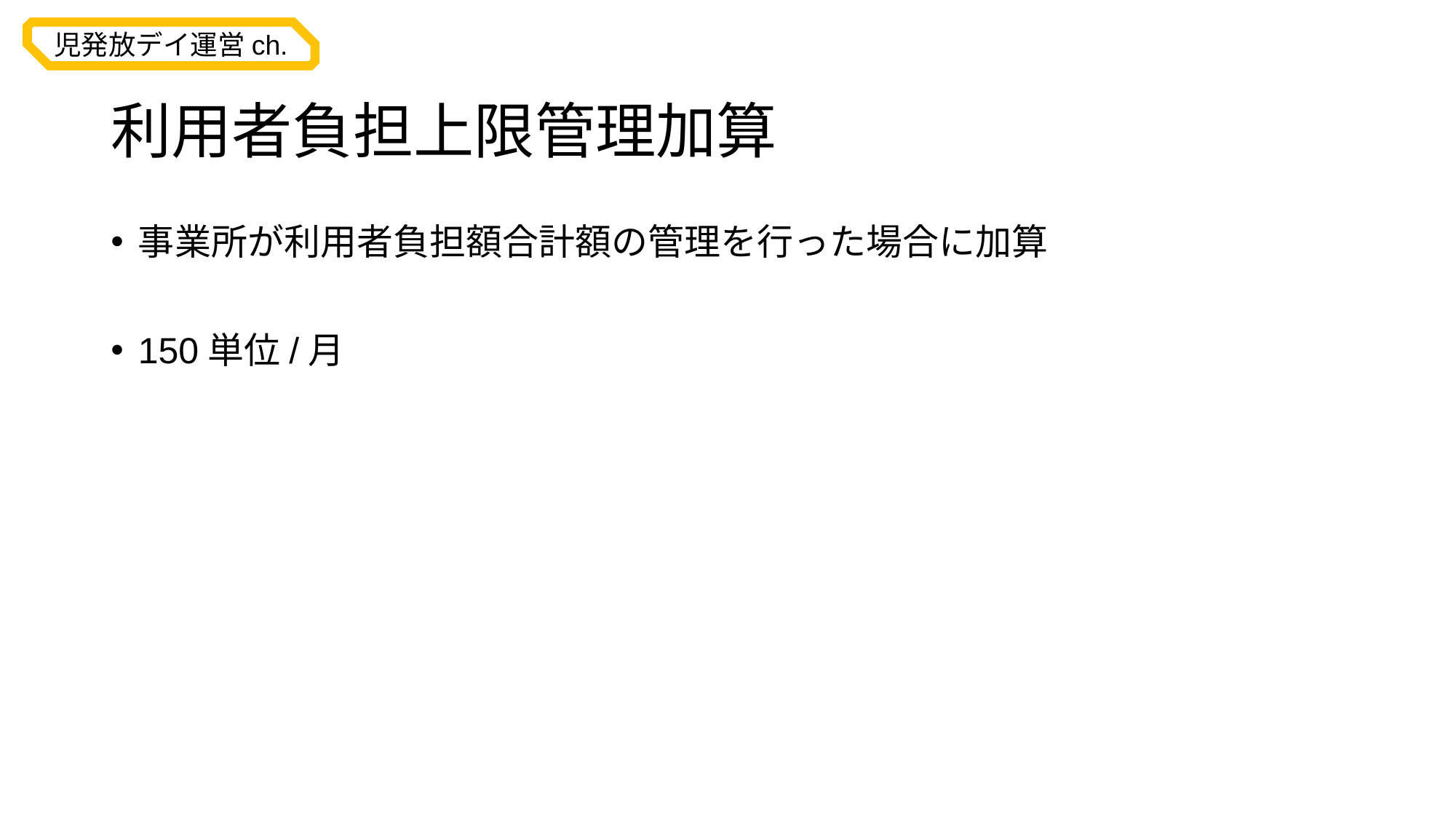

# 利用者負担上限管理加算
事業所が利用者負担額合計額の管理を行った場合に加算

150単位/月